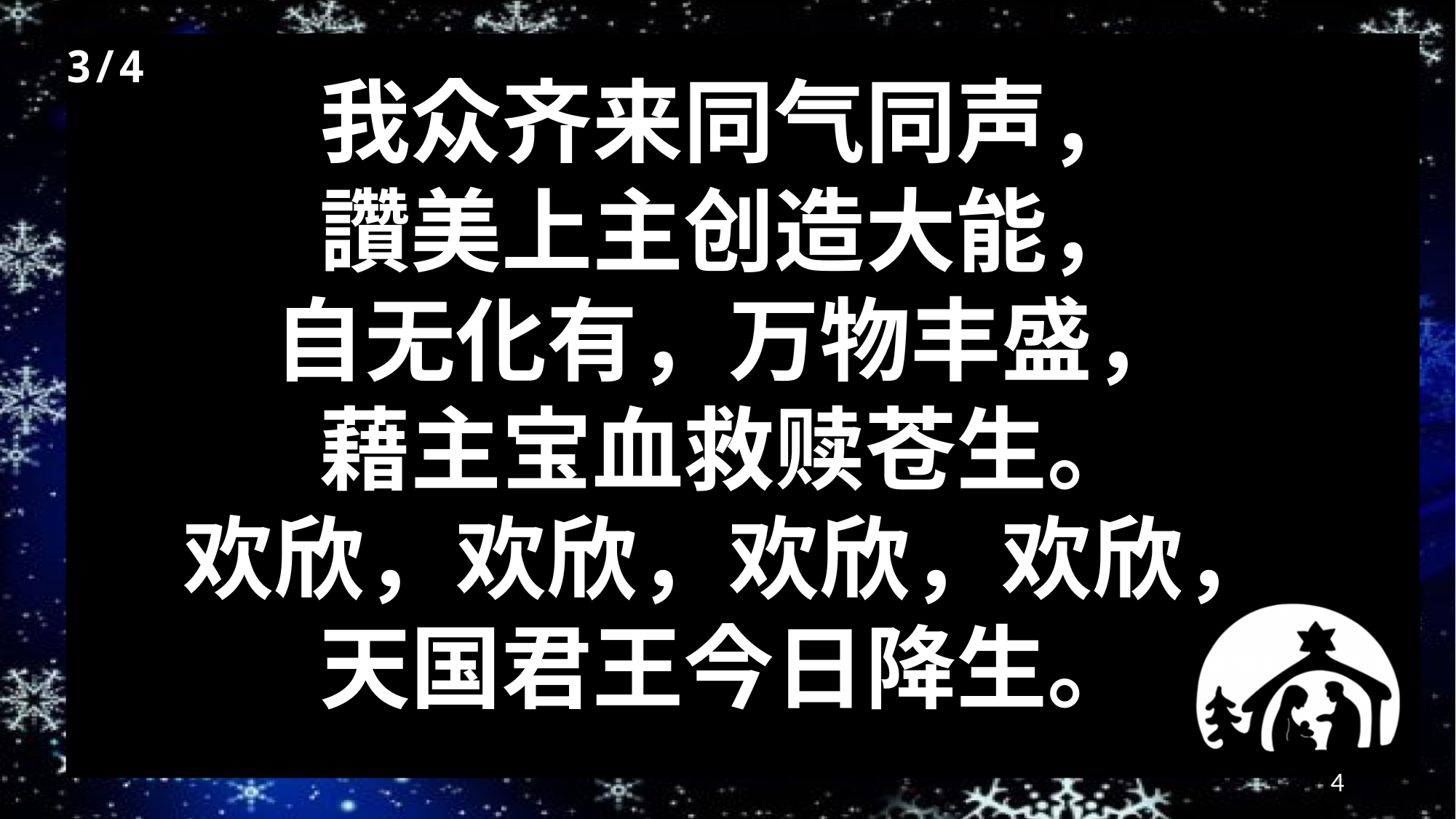

3/4
我众齐来同气同声，
讚美上主创造大能，
自无化有，万物丰盛，
藉主宝血救赎苍生。
欢欣，欢欣，欢欣，欢欣，
天国君王今日降生。

 ​
4